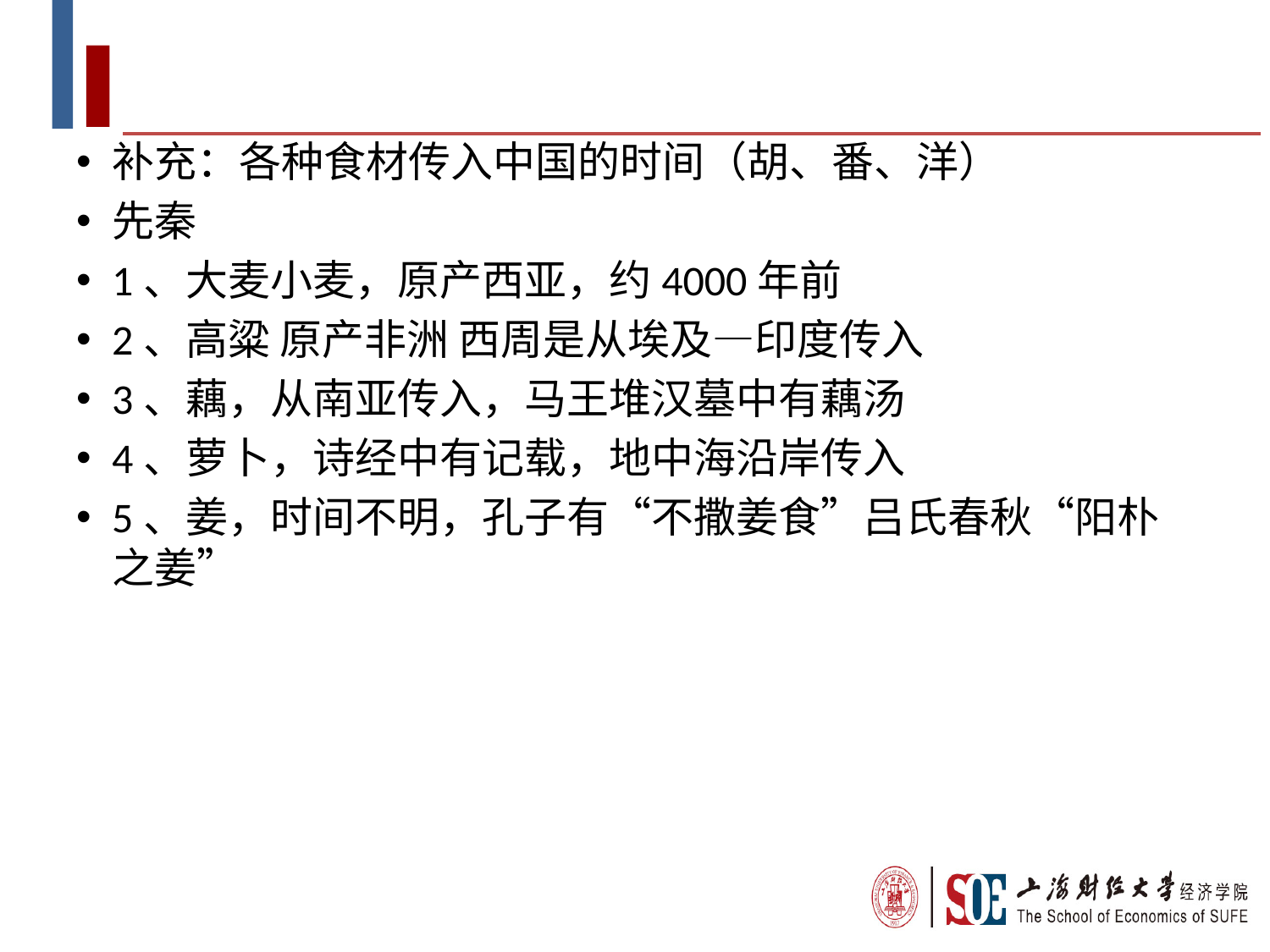

补充：各种食材传入中国的时间（胡、番、洋）
先秦
1、大麦小麦，原产西亚，约4000年前
2、高粱 原产非洲 西周是从埃及—印度传入
3、藕，从南亚传入，马王堆汉墓中有藕汤
4、萝卜，诗经中有记载，地中海沿岸传入
5、姜，时间不明，孔子有“不撒姜食”吕氏春秋“阳朴之姜”